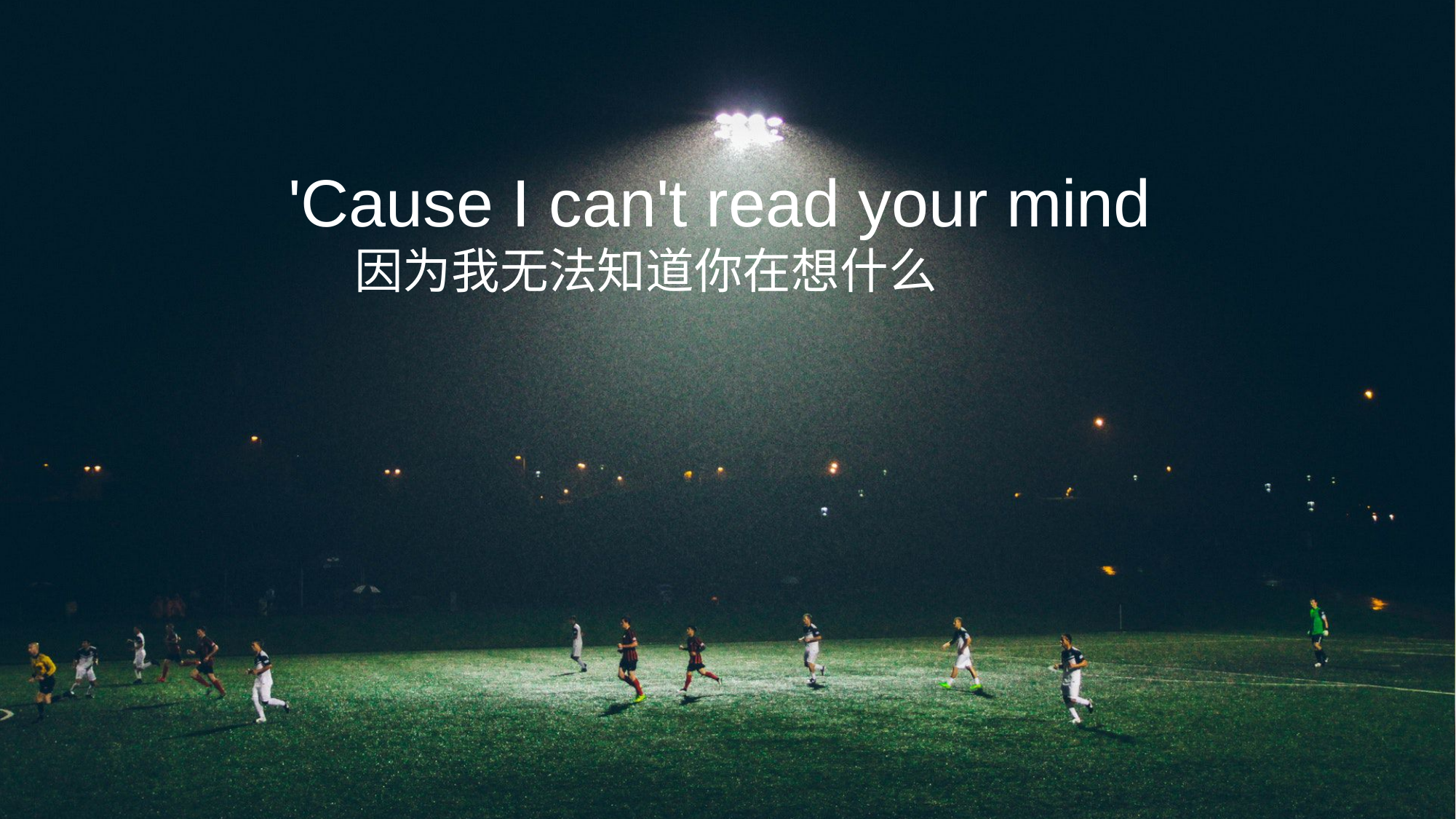

'Cause I can't read your mind
     因为我无法知道你在想什么